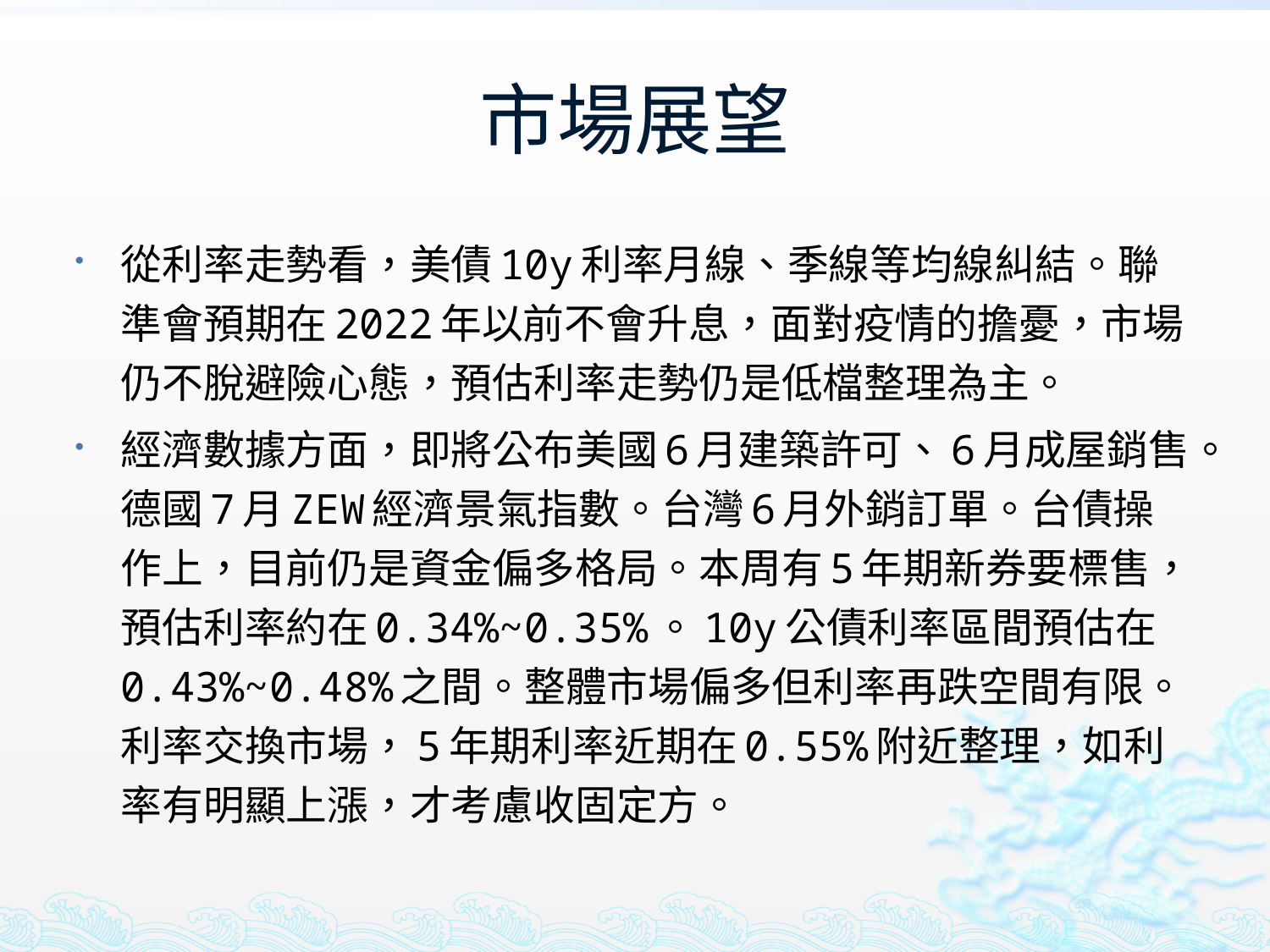

# 市場展望
從利率走勢看，美債10y利率月線、季線等均線糾結。聯準會預期在2022年以前不會升息，面對疫情的擔憂，市場仍不脫避險心態，預估利率走勢仍是低檔整理為主。
經濟數據方面，即將公布美國6月建築許可、6月成屋銷售。德國7月ZEW經濟景氣指數。台灣6月外銷訂單。台債操作上，目前仍是資金偏多格局。本周有5年期新券要標售，預估利率約在0.34%~0.35%。10y公債利率區間預估在0.43%~0.48%之間。整體市場偏多但利率再跌空間有限。利率交換市場，5年期利率近期在0.55%附近整理，如利率有明顯上漲，才考慮收固定方。